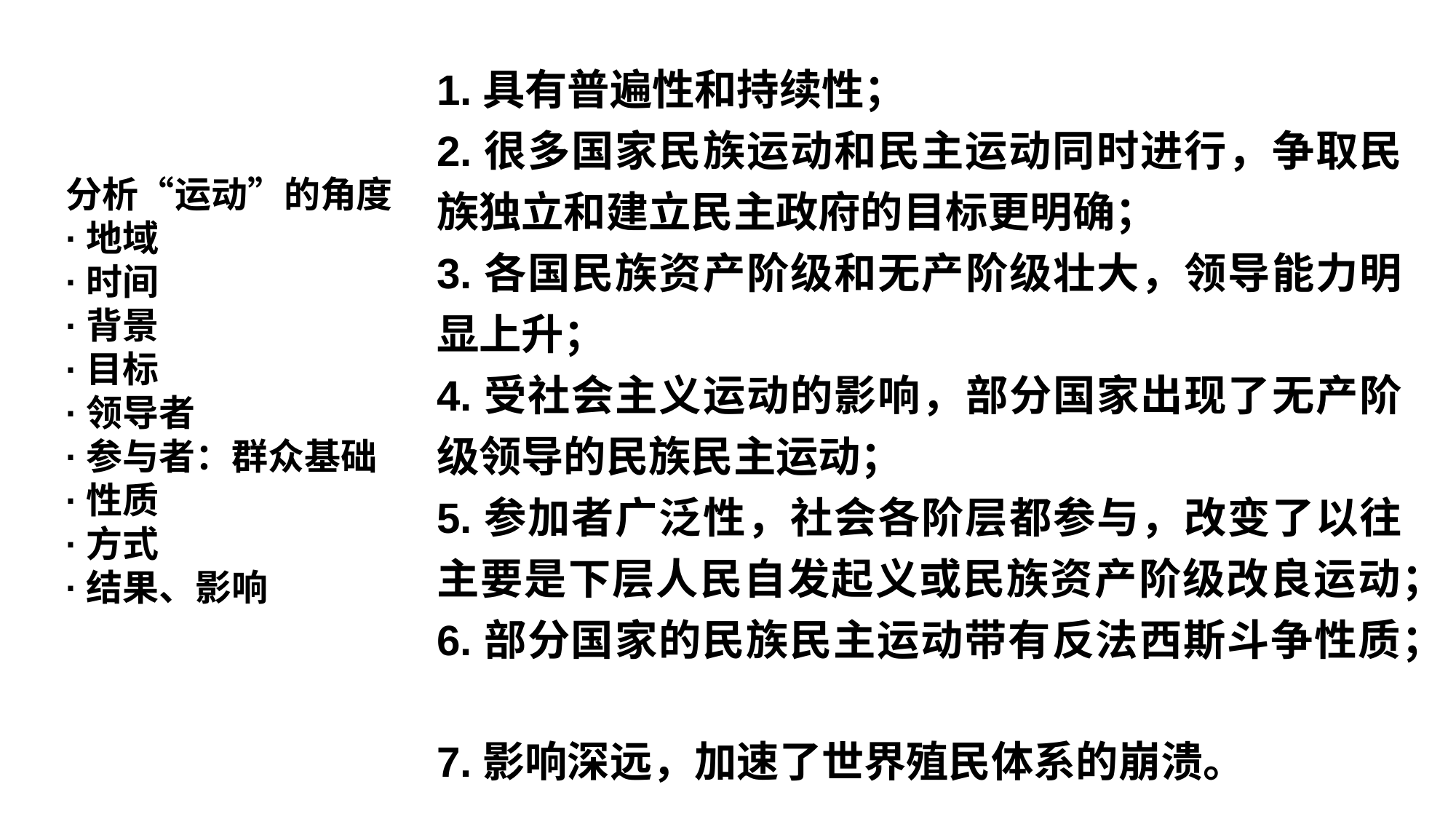

1.具有普遍性和持续性；
2.很多国家民族运动和民主运动同时进行，争取民族独立和建立民主政府的目标更明确；
3.各国民族资产阶级和无产阶级壮大，领导能力明显上升；
4.受社会主义运动的影响，部分国家出现了无产阶级领导的民族民主运动；
5.参加者广泛性，社会各阶层都参与，改变了以往主要是下层人民自发起义或民族资产阶级改良运动；6.部分国家的民族民主运动带有反法西斯斗争性质；
7.影响深远，加速了世界殖民体系的崩溃。
分析“运动”的角度
·地域
·时间
·背景
·目标
·领导者
·参与者：群众基础
·性质
·方式
·结果、影响